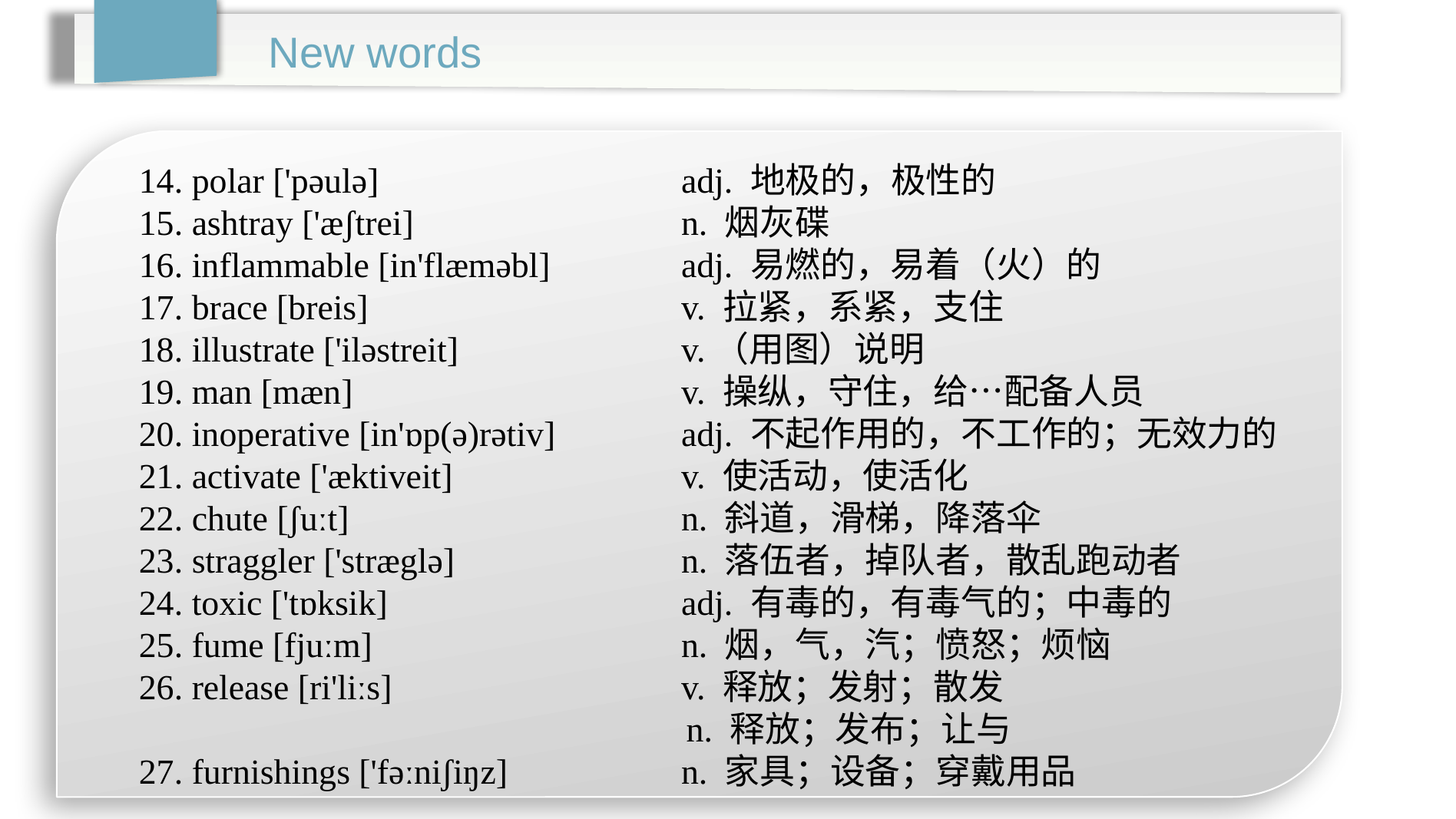

New words

14. polar ['pəulə]			adj. 地极的，极性的
15. ashtray ['æʃtrei]			n. 烟灰碟
16. inflammable [in'flæməbl]		adj. 易燃的，易着（火）的
17. brace [breis]			v. 拉紧，系紧，支住
18. illustrate ['iləstreit]		v.（用图）说明
19. man [mæn]			v. 操纵，守住，给…配备人员
20. inoperative [in'ɒp(ə)rətiv]		adj. 不起作用的，不工作的；无效力的
21. activate ['æktiveit]		v. 使活动，使活化
22. chute [ʃuːt]			n. 斜道，滑梯，降落伞
23. straggler ['stræglə]		n. 落伍者，掉队者，散乱跑动者
24. toxic ['tɒksik]			adj. 有毒的，有毒气的；中毒的
25. fume [fjuːm]			n. 烟，气，汽；愤怒；烦恼
26. release [ri'liːs]			v. 释放；发射；散发
                                                              n. 释放；发布；让与
27. furnishings ['fəːniʃiŋz]		n. 家具；设备；穿戴用品